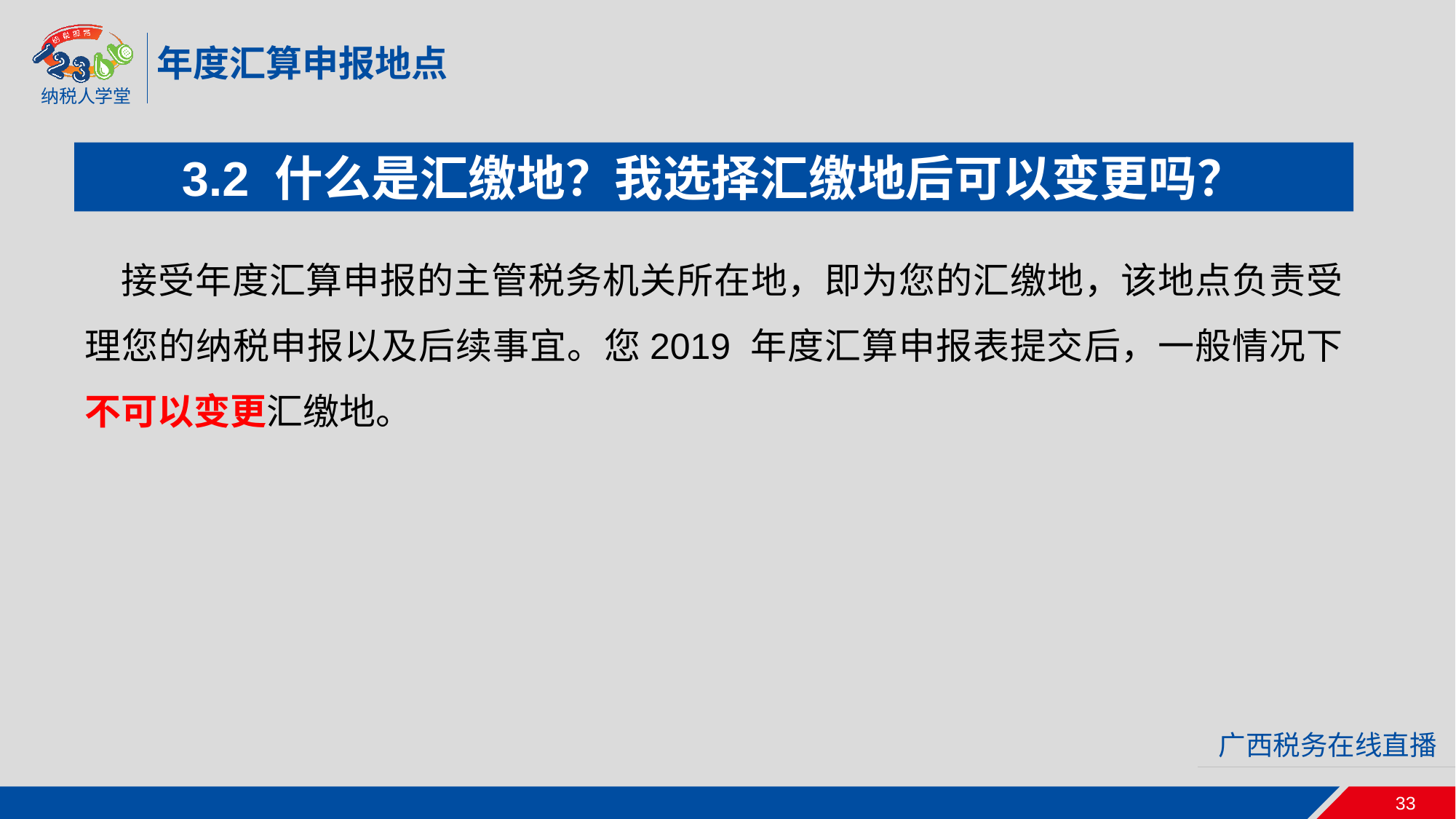

年度汇算申报地点
3.2 什么是汇缴地？我选择汇缴地后可以变更吗？
   接受年度汇算申报的主管税务机关所在地，即为您的汇缴地，该地点负责受理您的纳税申报以及后续事宜。您2019 年度汇算申报表提交后，一般情况下不可以变更汇缴地。